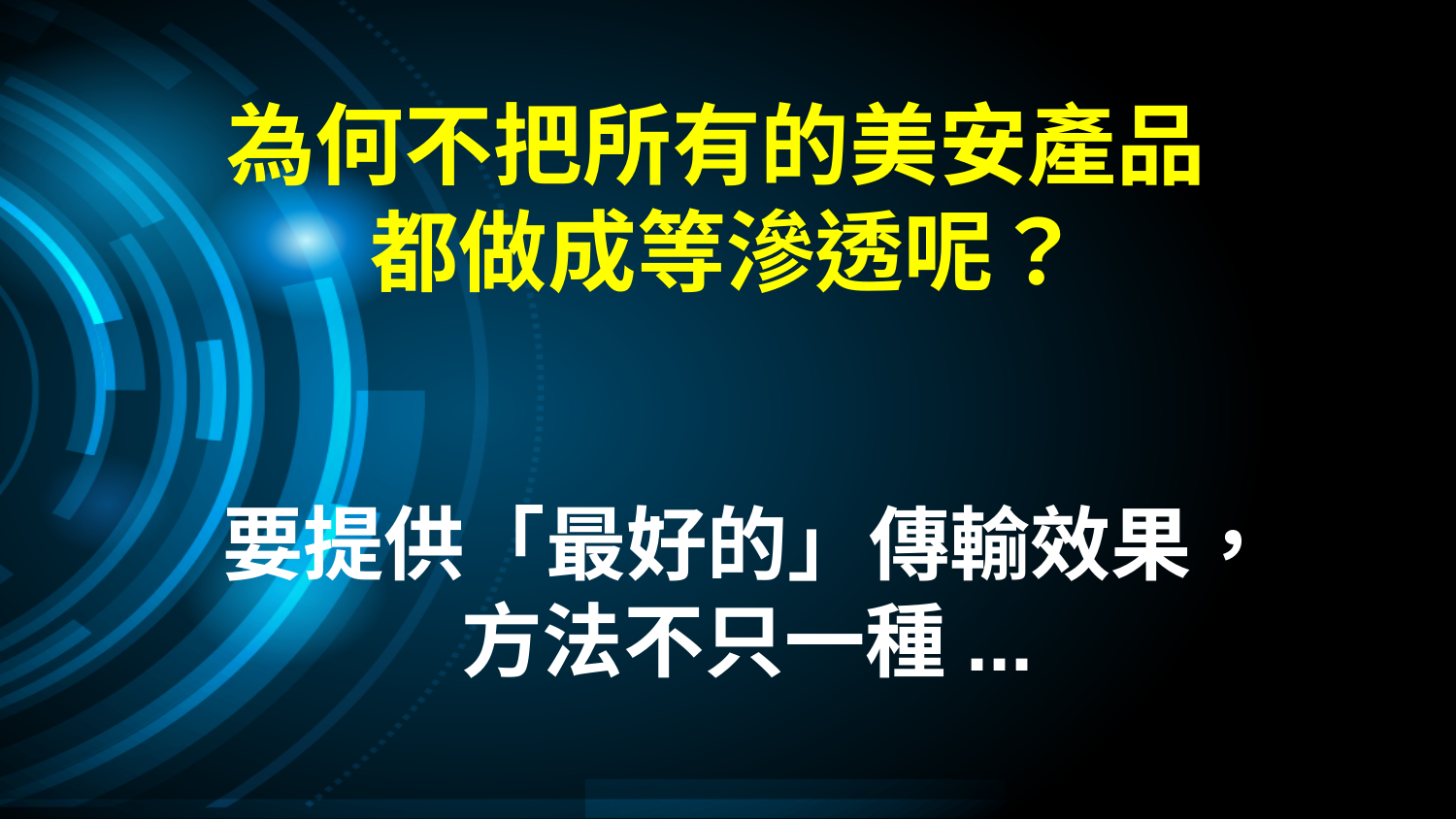

為何不把所有的美安產品
都做成等滲透呢？
# 要提供「最好的」傳輸效果，方法不只一種...